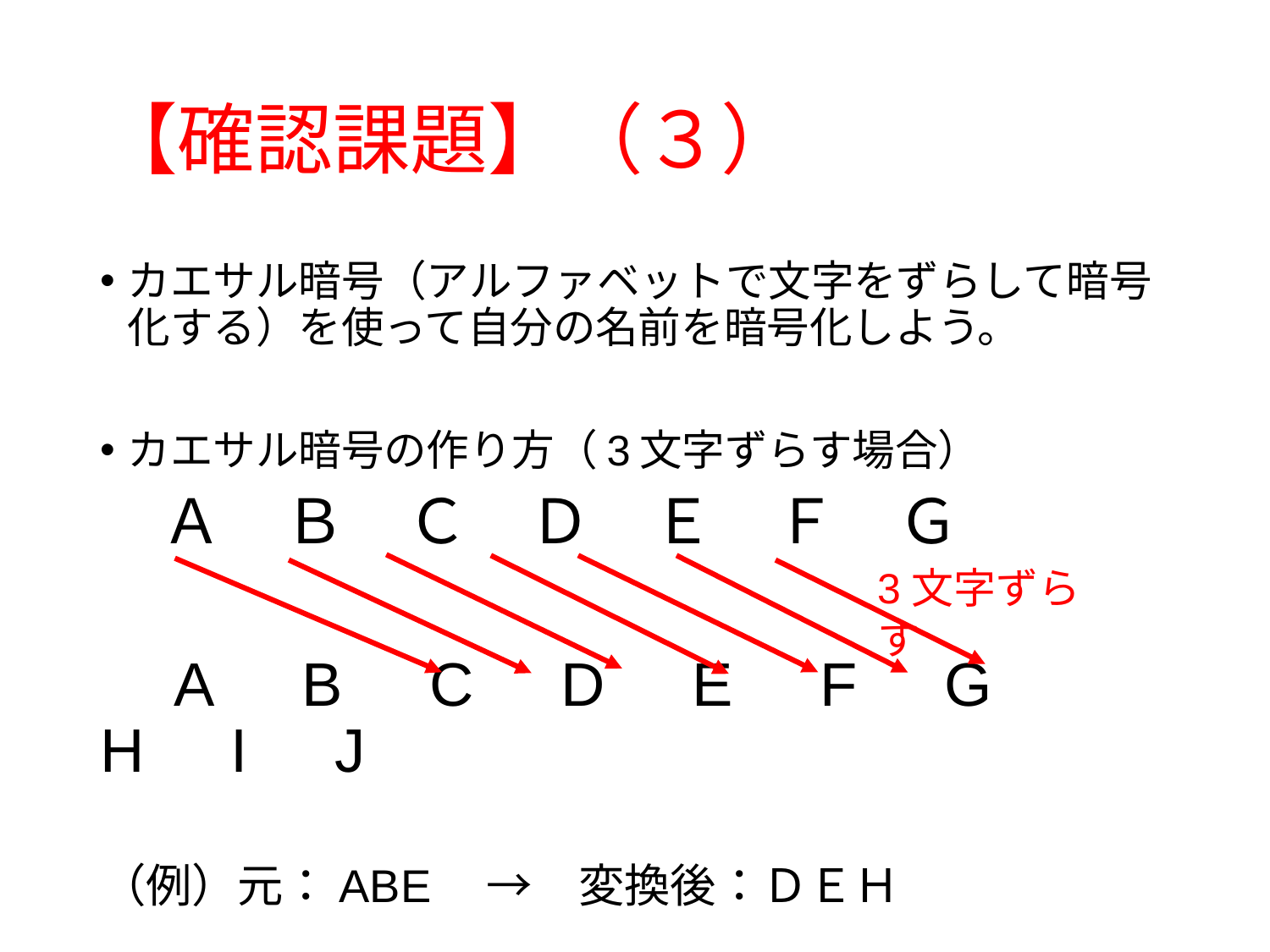

# 【確認課題】（３）
カエサル暗号（アルファベットで文字をずらして暗号化する）を使って自分の名前を暗号化しよう。

カエサル暗号の作り方（3文字ずらす場合）
　Ａ　Ｂ　Ｃ　Ｄ　Ｅ　Ｆ　Ｇ

　A　B　C　D　E　F　G　H　I　J

（例）元：ABE　→　変換後：ＤＥＨ

3文字ずらす